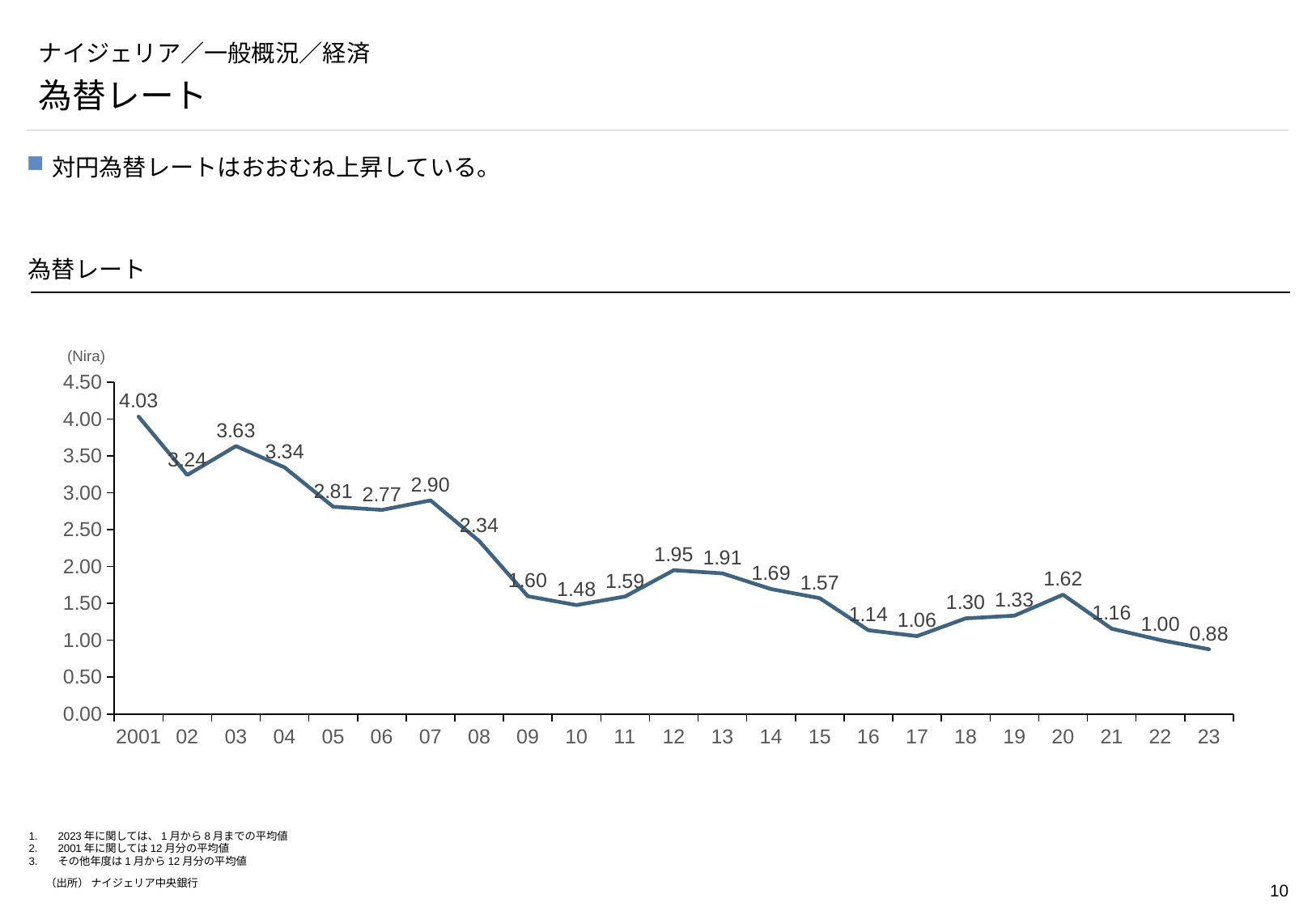

# ナイジェリア／一般概況／経済
為替レート
対円為替レートはおおむね上昇している。
為替レート

### Chart

| Category | Series 1 |
|---|---|
| 2001 | 4.031798101 |
| 02 | 3.240147521 |
| 03 | 3.632226271 |
| 04 | 3.343398374 |
| 05 | 2.810706911 |
| 06 | 2.767202857 |
| 07 | 2.896253226 |
| 08 | 2.344791498 |
| 09 | 1.596072358 |
| 10 | 1.476567206 |
| 11 | 1.592740323 |
| 12 | 1.949545378 |
| 13 | 1.906734568 |
| 14 | 1.693747561 |
| 15 | 1.569837247 |
| 16 | 1.135595984 |
| 17 | 1.055786087 |
| 18 | 1.29600823 |
| 19 | 1.333295082 |
| 20 | 1.6166996 |
| 21 | 1.156436327 |
| 22 | 1.002680894 |
| 23 | 0.877638462 |
(Nira)
2023年に関しては、1月から8月までの平均値
2001年に関しては12月分の平均値
その他年度は1月から12月分の平均値
（出所） ナイジェリア中央銀行